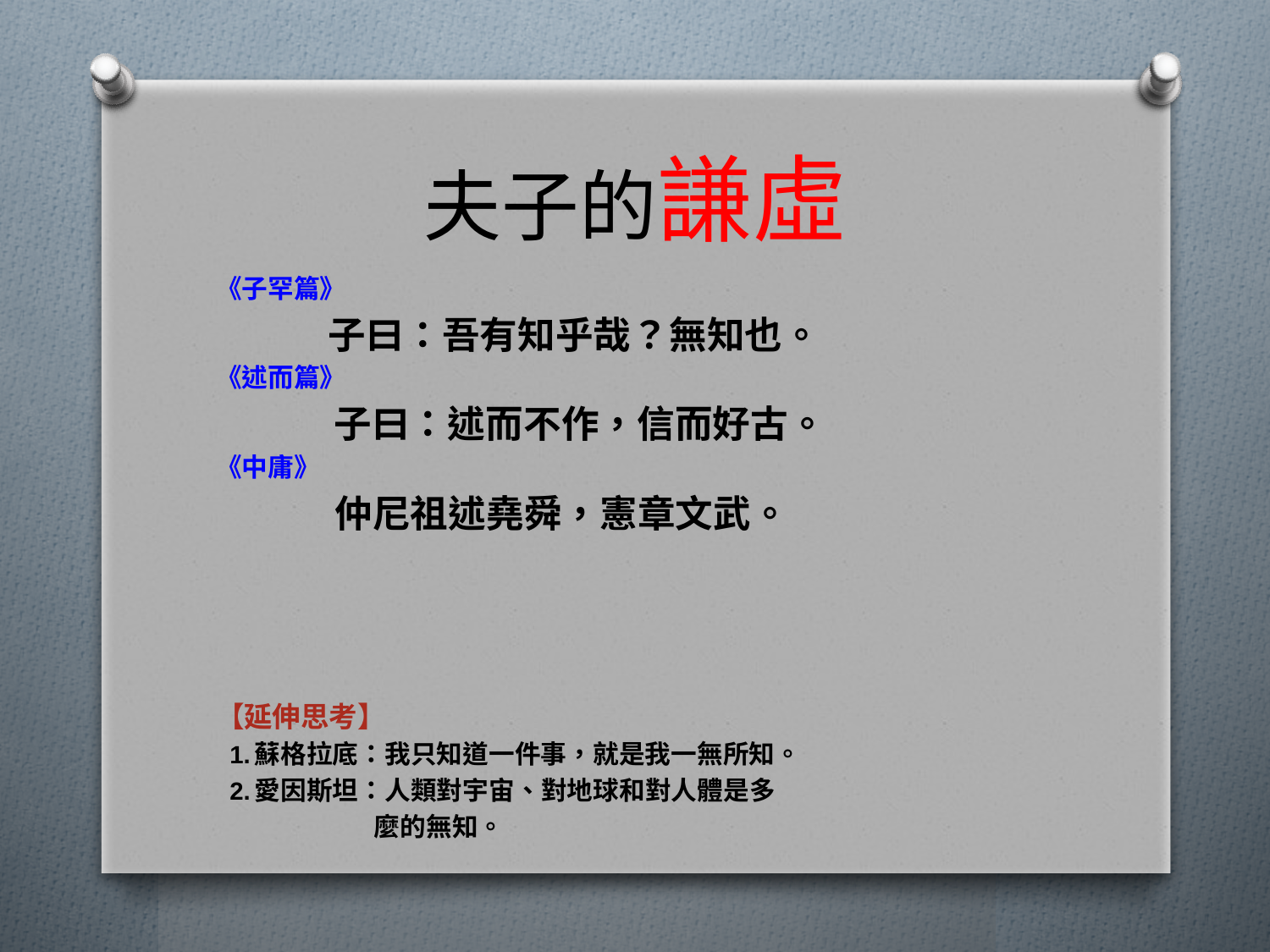

# 夫子的謙虛
《子罕篇》
                 子曰：吾有知乎哉？無知也。
《述而篇》
              子曰：述而不作，信而好古。
《中庸》
             仲尼祖述堯舜，憲章文武。

【延伸思考】
  1.蘇格拉底：我只知道一件事，就是我一無所知。
  2.愛因斯坦：人類對宇宙、對地球和對人體是多
                          麼的無知。